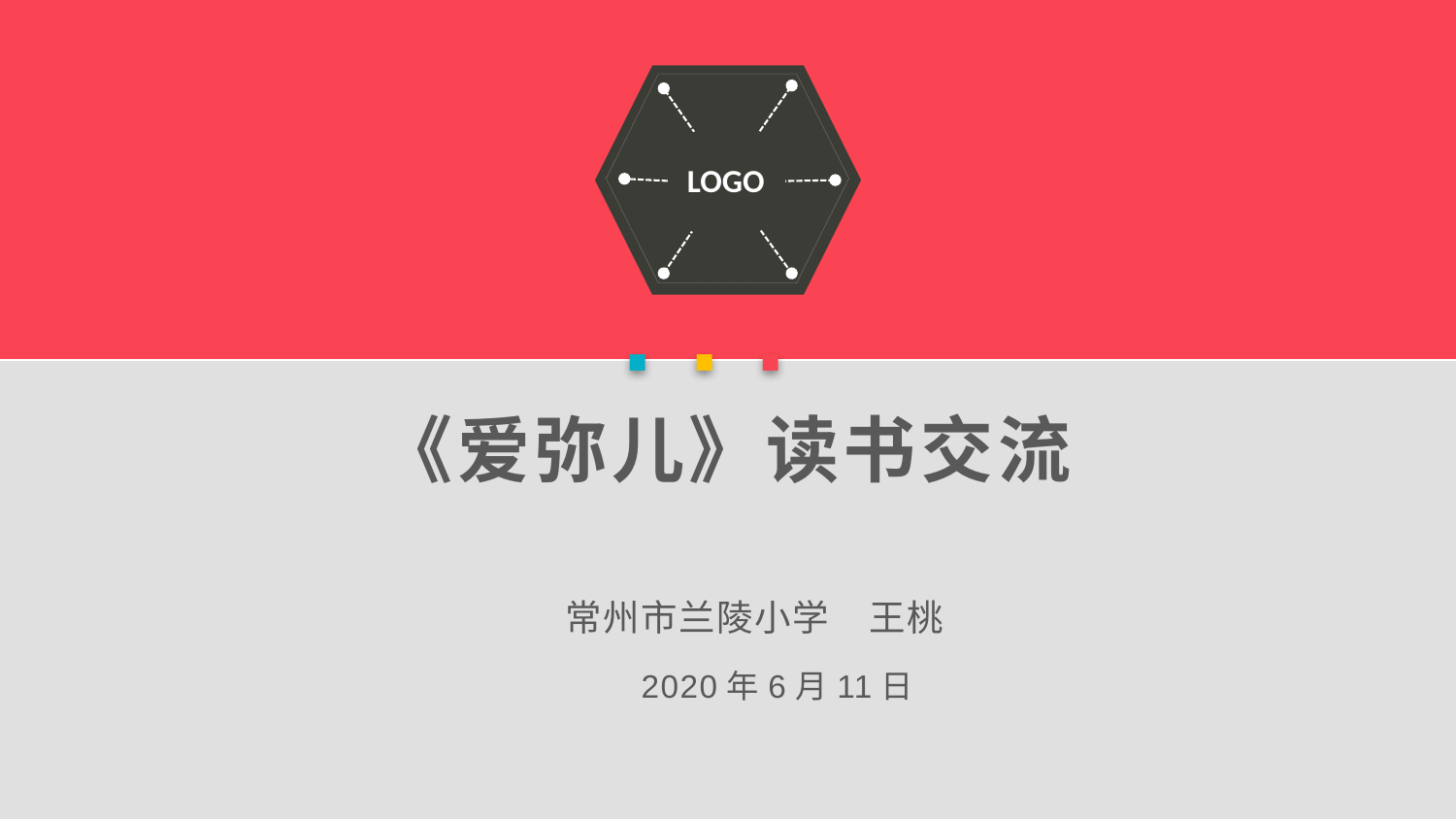

LOGO
· · ·
《爱弥儿》读书交流
常州市兰陵小学    王桃
2020年6月11日